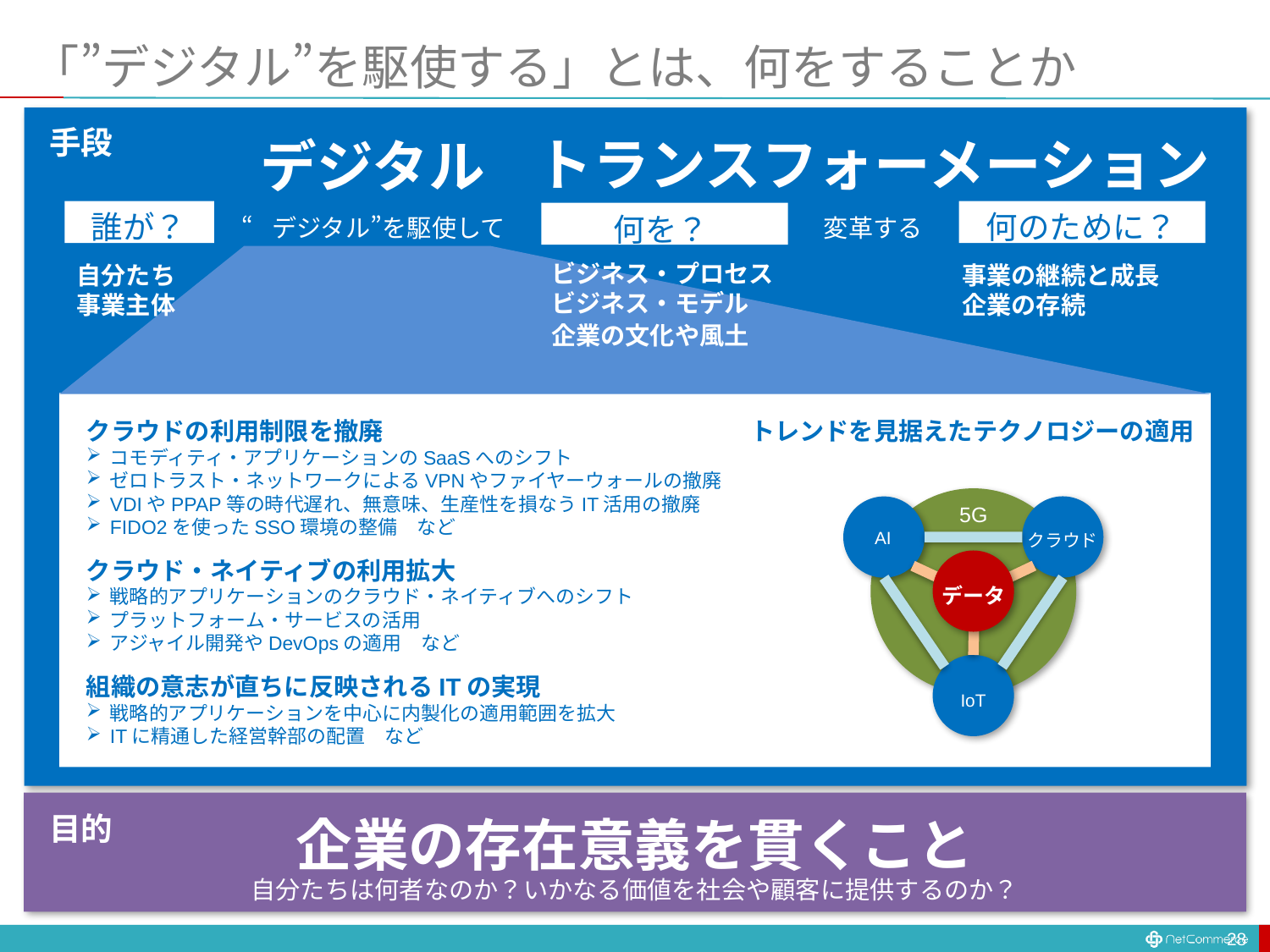

# 「”デジタル”を駆使する」とは、何をすることか

手段
トランスフォーメーション
デジタル
誰が？

何のために？

何を？
変革する
“デジタル”を駆使して

ビジネス・プロセス
ビジネス・モデル
自分たち
事業主体
事業の継続と成長
企業の存続
企業の文化や風土

クラウドの利用制限を撤廃
コモディティ・アプリケーションのSaaSへのシフト
ゼロトラスト・ネットワークによるVPNやファイヤーウォールの撤廃
VDIやPPAP等の時代遅れ、無意味、生産性を損なうIT活用の撤廃
FIDO2を使ったSSO環境の整備　など

クラウド・ネイティブの利用拡大
戦略的アプリケーションのクラウド・ネイティブへのシフト
プラットフォーム・サービスの活用
アジャイル開発やDevOpsの適用　など

組織の意志が直ちに反映されるITの実現
戦略的アプリケーションを中心に内製化の適用範囲を拡大
ITに精通した経営幹部の配置　など
トレンドを見据えたテクノロジーの適用

5G

AI
クラウド

データ

IoT

目的
企業の存在意義を貫くこと
自分たちは何者なのか？いかなる価値を社会や顧客に提供するのか？
28